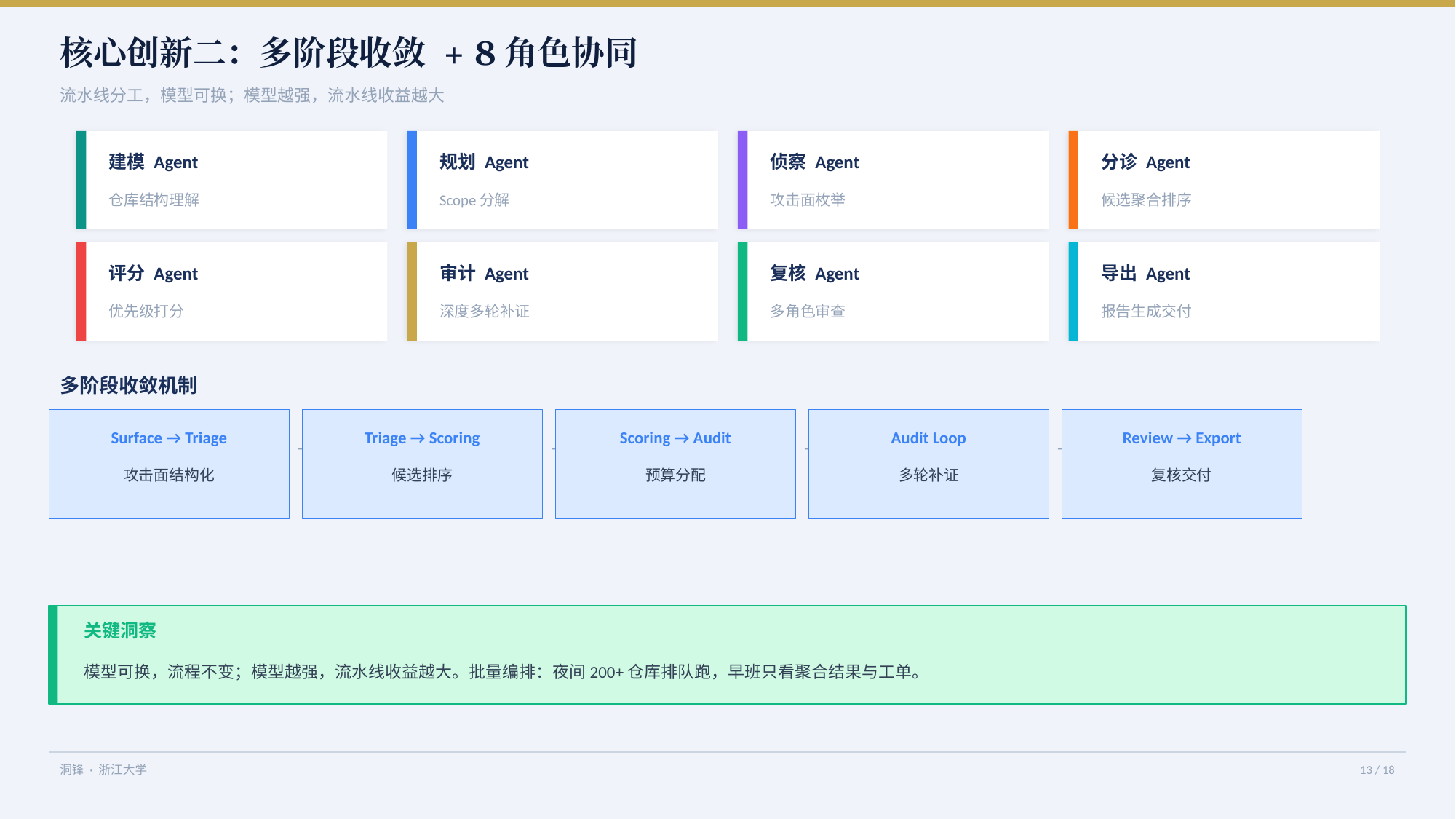

核心创新二：多阶段收敛 + 8角色协同
流水线分工，模型可换；模型越强，流水线收益越大

建模 Agent
规划 Agent
侦察 Agent
分诊 Agent
仓库结构理解
Scope分解
攻击面枚举
候选聚合排序

评分 Agent
审计 Agent
复核 Agent
导出 Agent
优先级打分
深度多轮补证
多角色审查
报告生成交付
多阶段收敛机制

Surface → Triage
Triage → Scoring
Scoring → Audit
Audit Loop
Review → Export
→
→
→
→
攻击面结构化
候选排序
预算分配
多轮补证
复核交付

关键洞察
模型可换，流程不变；模型越强，流水线收益越大。批量编排：夜间200+仓库排队跑，早班只看聚合结果与工单。

洞锋 · 浙江大学
13 / 18